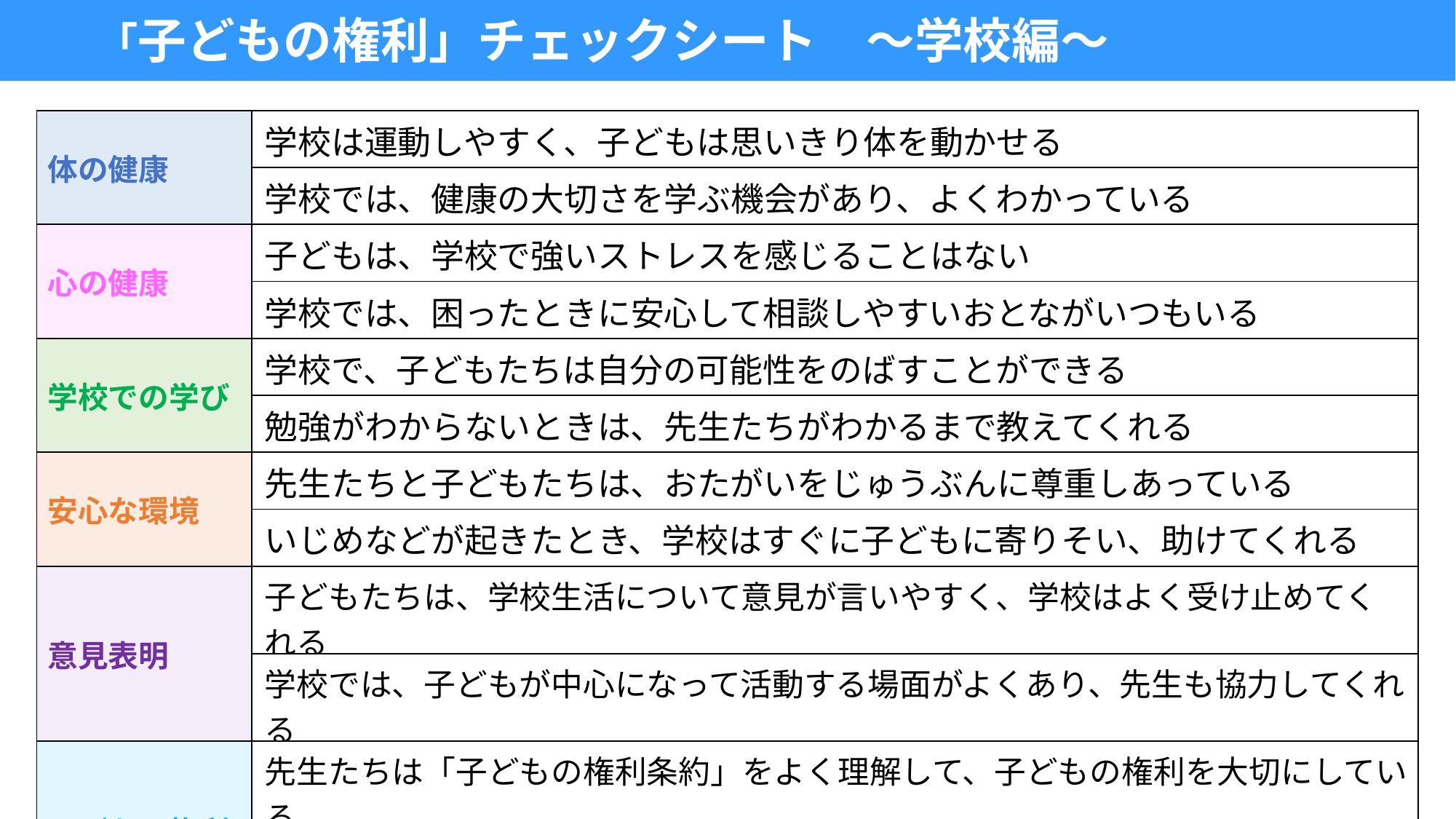

「子どもの権利」チェックシート　～学校編～
| 体の健康 | 学校は運動しやすく、子どもは思いきり体を動かせる |
| --- | --- |
|  | 学校では、健康の大切さを学ぶ機会があり、よくわかっている |
| 心の健康 | 子どもは、学校で強いストレスを感じることはない |
|  | 学校では、困ったときに安心して相談しやすいおとながいつもいる |
| 学校での学び | 学校で、子どもたちは自分の可能性をのばすことができる |
|  | 勉強がわからないときは、先生たちがわかるまで教えてくれる |
| 安心な環境 | 先生たちと子どもたちは、おたがいをじゅうぶんに尊重しあっている |
|  | いじめなどが起きたとき、学校はすぐに子どもに寄りそい、助けてくれる |
| 意見表明 | 子どもたちは、学校生活について意見が言いやすく、学校はよく受け止めてくれる |
|  | 学校では、子どもが中心になって活動する場面がよくあり、先生も協力してくれる |
| 子どもの権利 | 先生たちは「子どもの権利条約」をよく理解して、子どもの権利を大切にしている |
|  | 子どもが「子どもの権利」を学ぶ機会があり、たがいの権利を大切にしている |